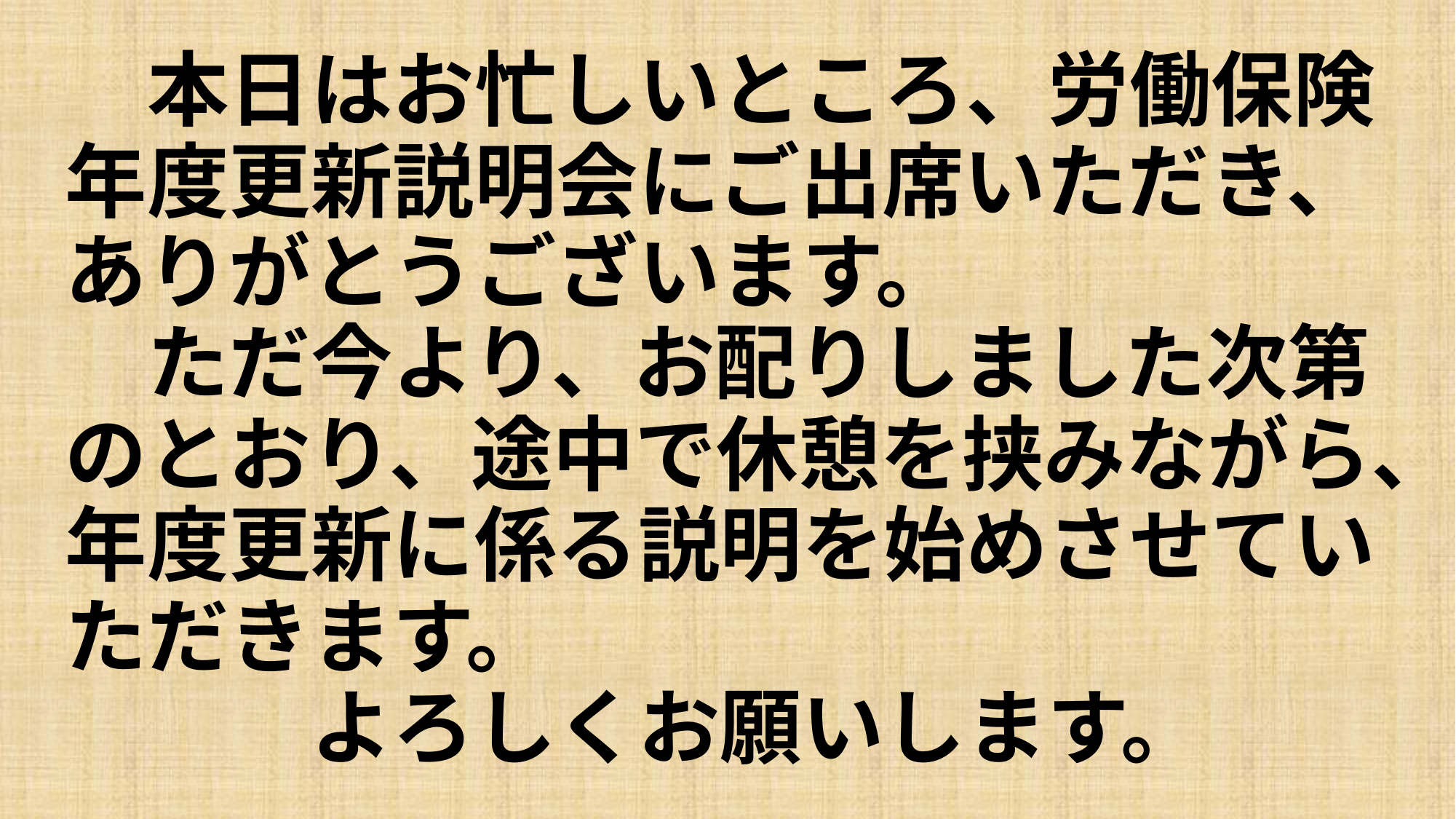

# 本日はお忙しいところ、労働保険 年度更新説明会にご出席いただき、 ありがとうございます。 　ただ今より、お配りしました次第のとおり、途中で休憩を挟みながら、年度更新に係る説明を始めさせていただきます。 　　　よろしくお願いします。